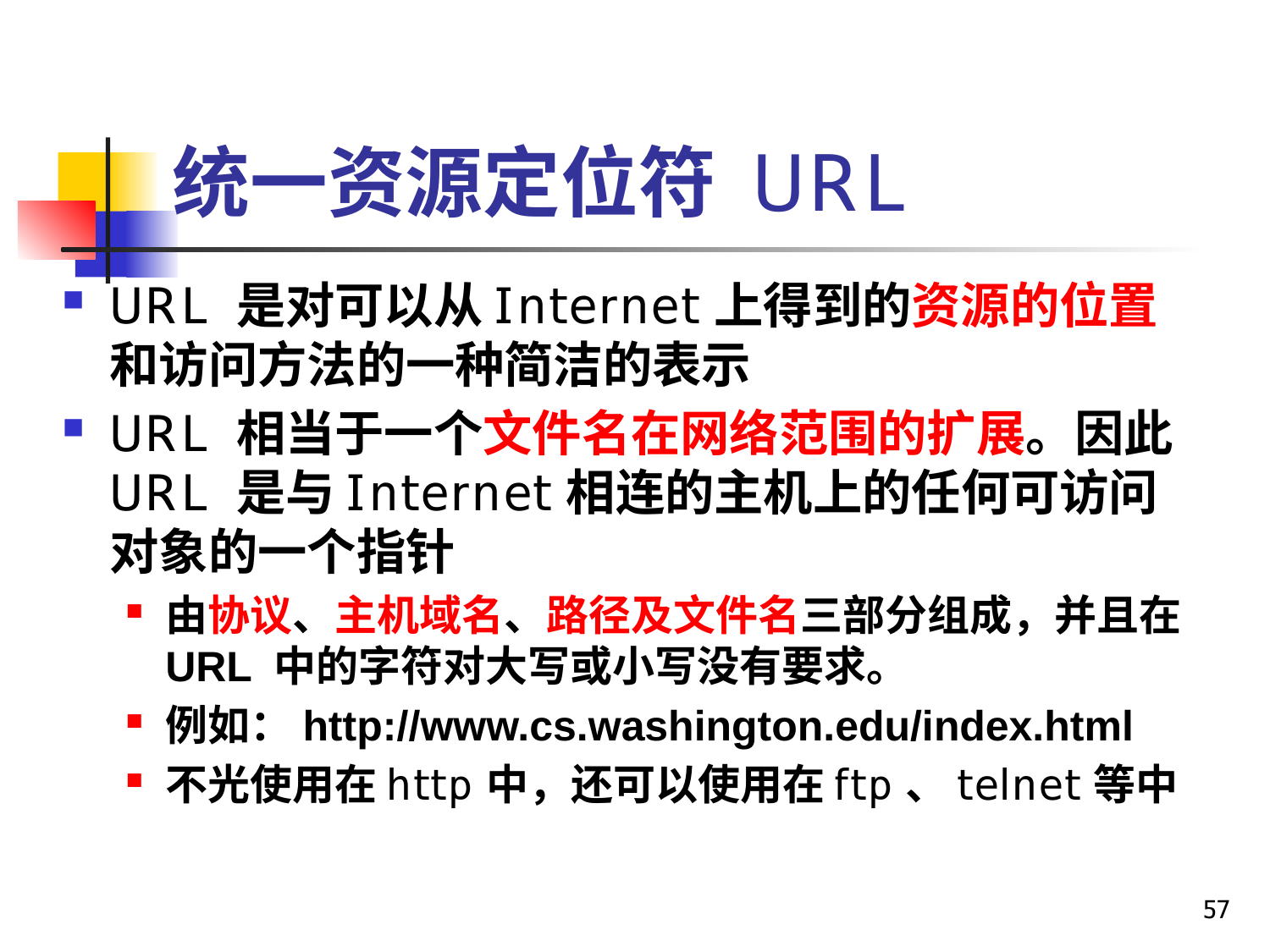

# 统一资源定位符 URL
URL 是对可以从Internet上得到的资源的位置和访问方法的一种简洁的表示
URL 相当于一个文件名在网络范围的扩展。因此 URL 是与Internet相连的主机上的任何可访问对象的一个指针
由协议、主机域名、路径及文件名三部分组成，并且在 URL 中的字符对大写或小写没有要求。
例如：http://www.cs.washington.edu/index.html
不光使用在http中，还可以使用在ftp、telnet等中

57